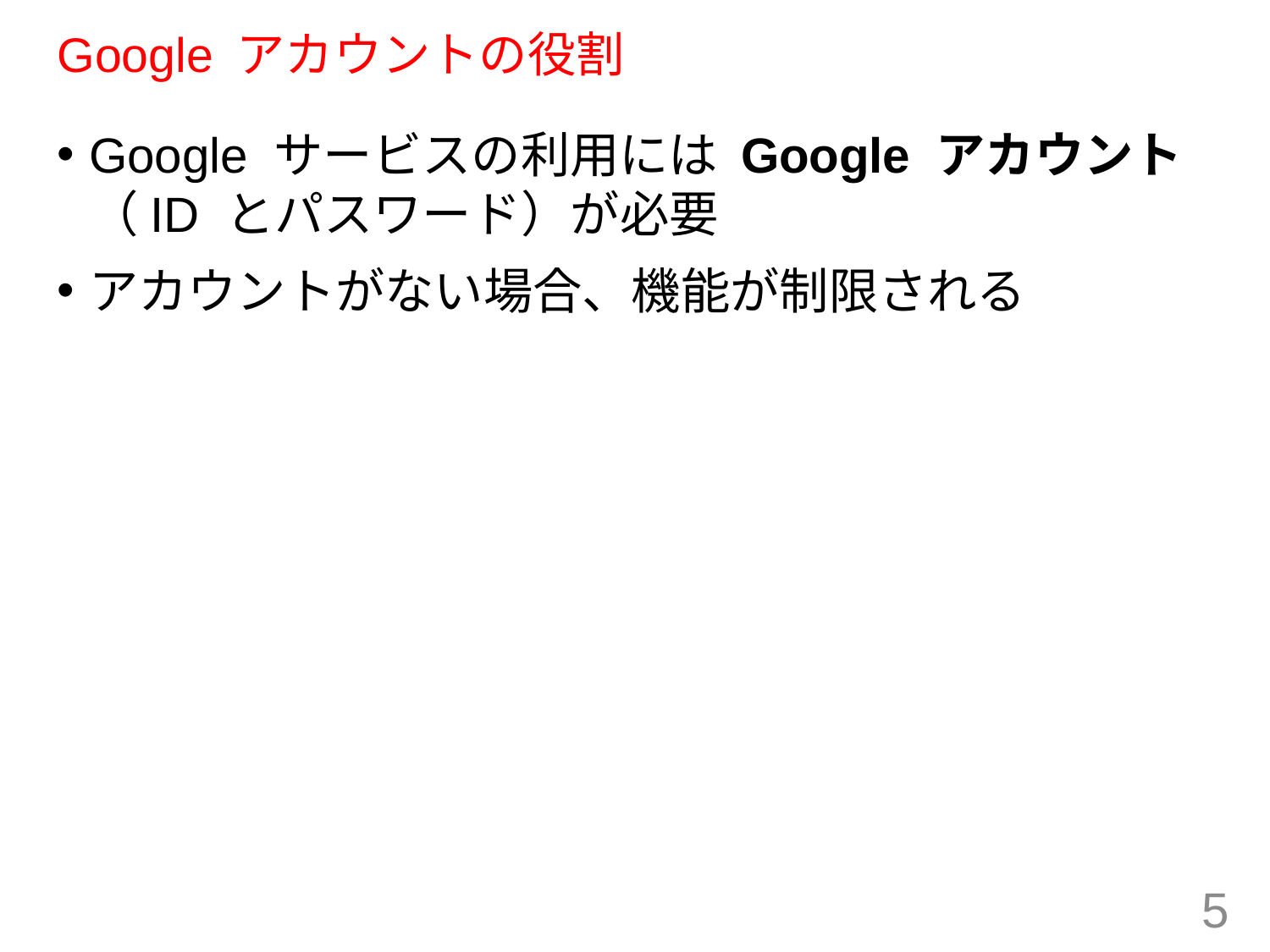

# Google アカウントの役割
Google サービスの利用には Google アカウント（ID とパスワード）が必要
アカウントがない場合、機能が制限される

5